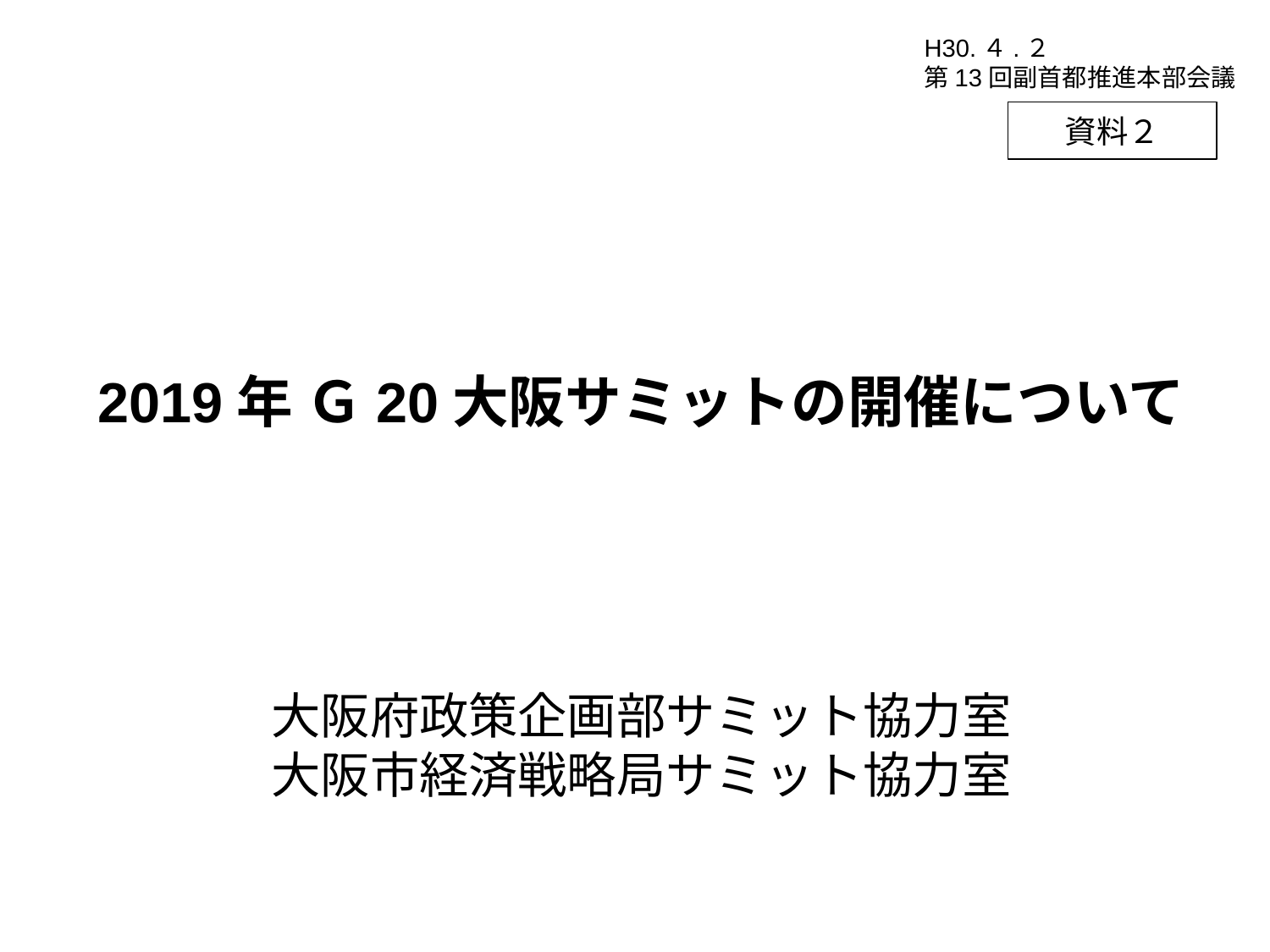

H30.４.２
第13回副首都推進本部会議
資料２
2019年 Ｇ20大阪サミットの開催について
大阪府政策企画部サミット協力室
大阪市経済戦略局サミット協力室